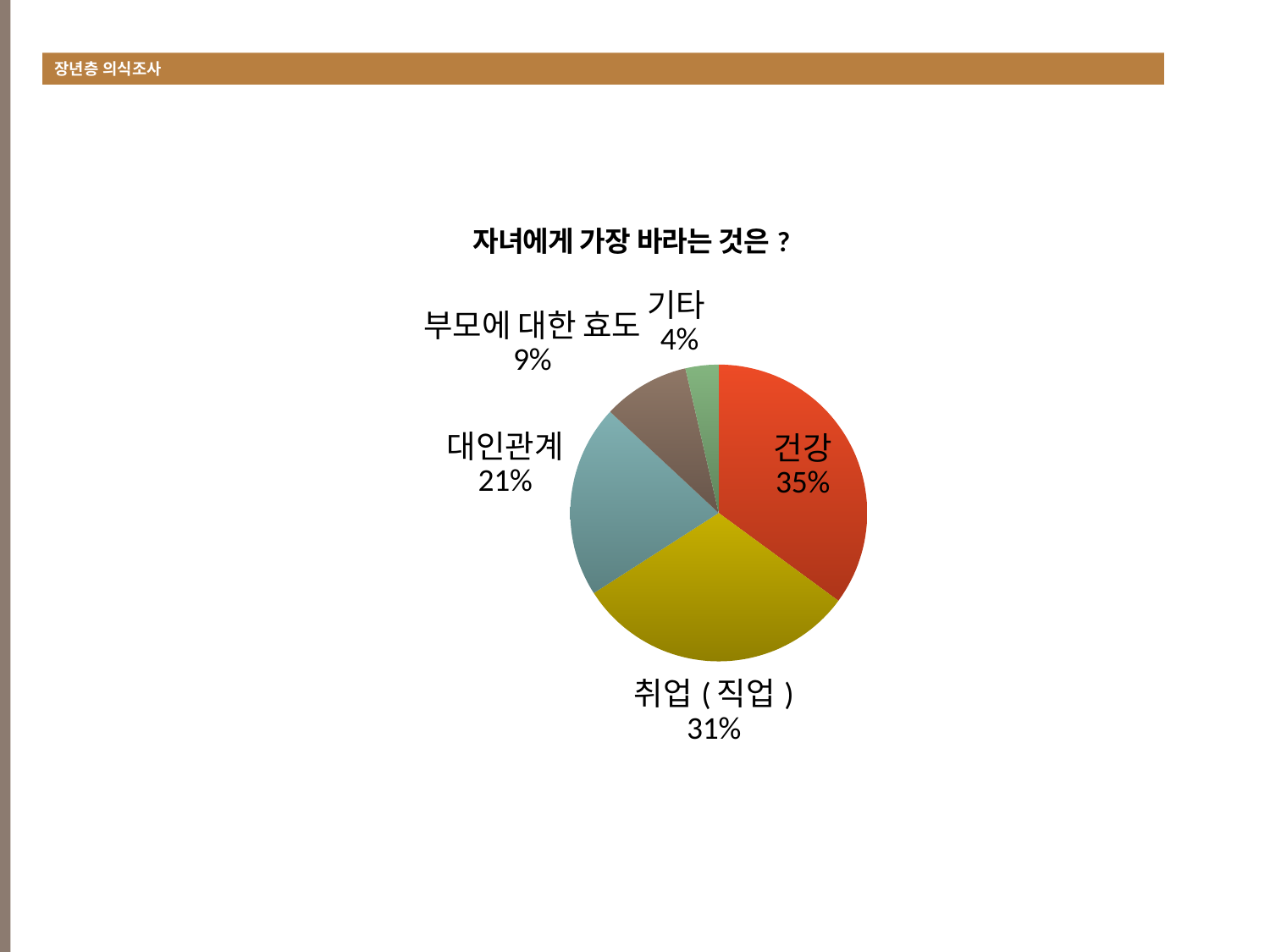

장년층 의식조사

#

### Chart:

| Category | 자녀에게 가장 바라는 것은?  |
|---|---|
| 건강 | 282.0 |
| 취업(직업) | 248.0 |
| 대인관계 | 169.0 |
| 부모에 대한 효도 | 76.0 |
| 기타  | 29.0 |